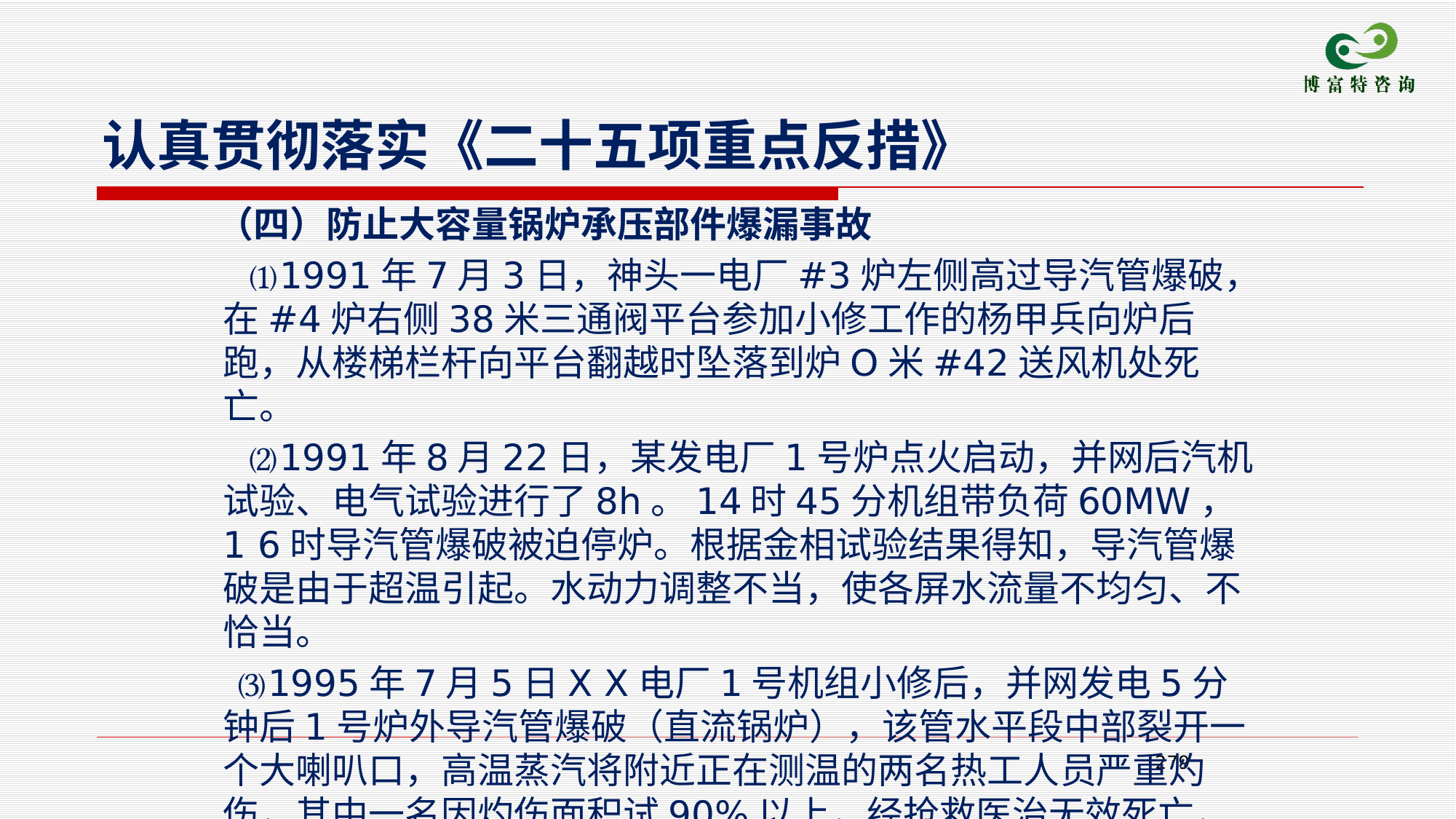

认真贯彻落实《二十五项重点反措》
     （四）防止大容量锅炉承压部件爆漏事故
       ⑴1991年7月3日，神头一电厂#3炉左侧高过导汽管爆破，在#4炉右侧38米三通阀平台参加小修工作的杨甲兵向炉后跑，从楼梯栏杆向平台翻越时坠落到炉O米#42送风机处死亡。
       ⑵1991年8月22日，某发电厂1号炉点火启动，并网后汽机试验、电气试验进行了8h。14时45分机组带负荷60MW，1 6时导汽管爆破被迫停炉。根据金相试验结果得知，导汽管爆破是由于超温引起。水动力调整不当，使各屏水流量不均匀、不恰当。
      ⑶1995年7月5日X X电厂1号机组小修后，并网发电5分钟后1号炉外导汽管爆破（直流锅炉），该管水平段中部裂开一个大喇叭口，高温蒸汽将附近正在测温的两名热工人员严重灼伤，其中一名因灼伤面积试90%以上，经抢救医治无效死亡，该1号炉已运行20年。

279